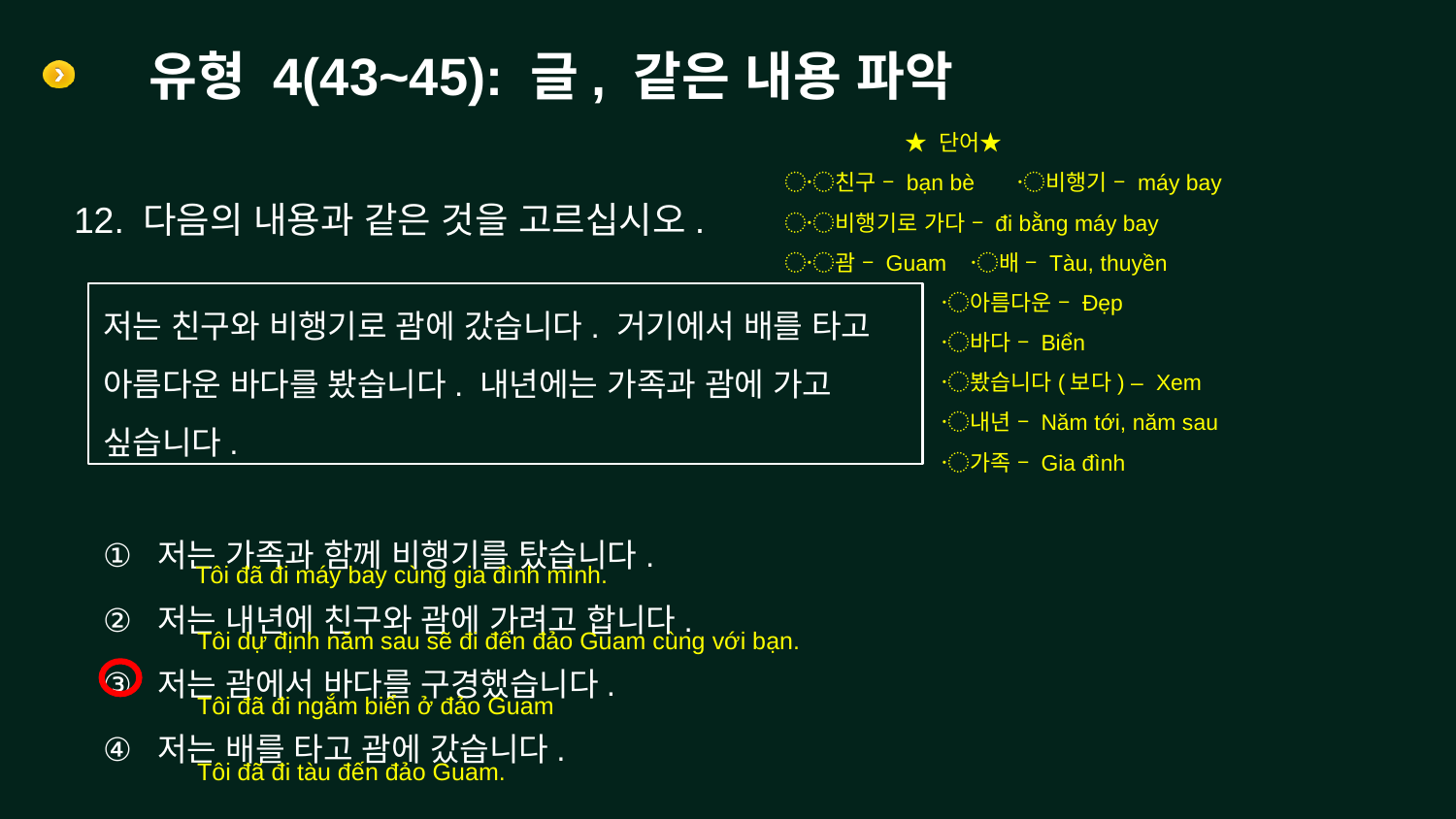

# 유형 4(43~45): 글, 같은 내용 파악
                   ★ 단어★
〮친구 – bạn bè      〮비행기 – máy bay
〮비행기로 가다 – đi bằng máy bay
〮괌 – Guam   〮배 – Tàu, thuyền
                        〮아름다운 – Đẹp
                        〮바다 – Biển
                        〮봤습니다(보다) –  Xem
                        〮내년 – Năm tới, năm sau
                        〮가족 – Gia đình
12. 다음의 내용과 같은 것을 고르십시오.
저는 친구와 비행기로 괌에 갔습니다. 거기에서 배를 타고 아름다운 바다를 봤습니다. 내년에는 가족과 괌에 가고 싶습니다.
저는 가족과 함께 비행기를 탔습니다.
저는 내년에 친구와 괌에 가려고 합니다.
저는 괌에서 바다를 구경했습니다.
저는 배를 타고 괌에 갔습니다.
Tôi đã đi máy bay cùng gia đình mình.
Tôi dự định năm sau sẽ đi đến đảo Guam cùng với bạn.

Tôi đã đi ngắm biển ở đảo Guam
Tôi đã đi tàu đến đảo Guam.